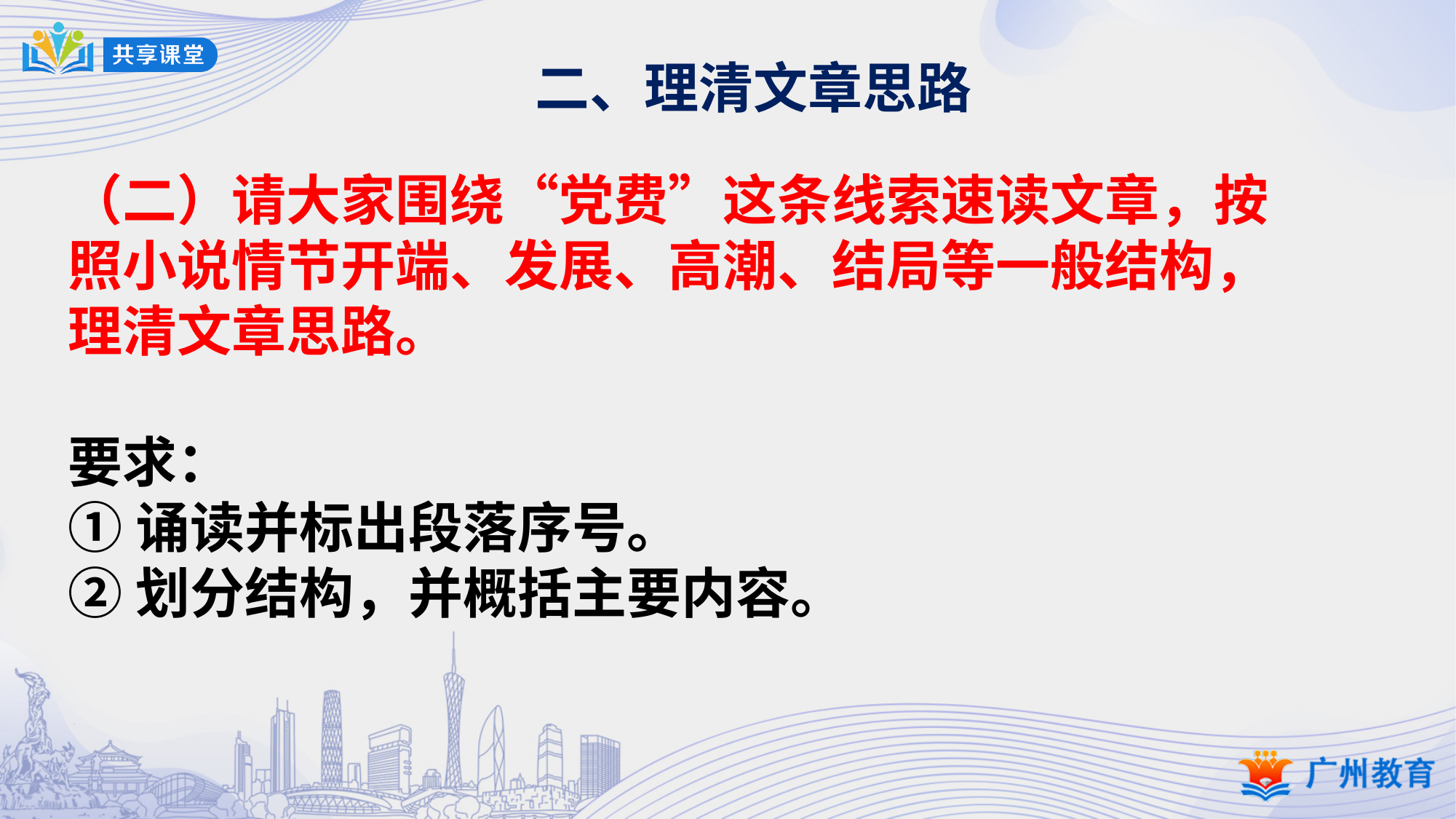

二、理清文章思路
（二）请大家围绕“党费”这条线索速读文章，按照小说情节开端、发展、高潮、结局等一般结构，理清文章思路。

要求：
①诵读并标出段落序号。
②划分结构，并概括主要内容。